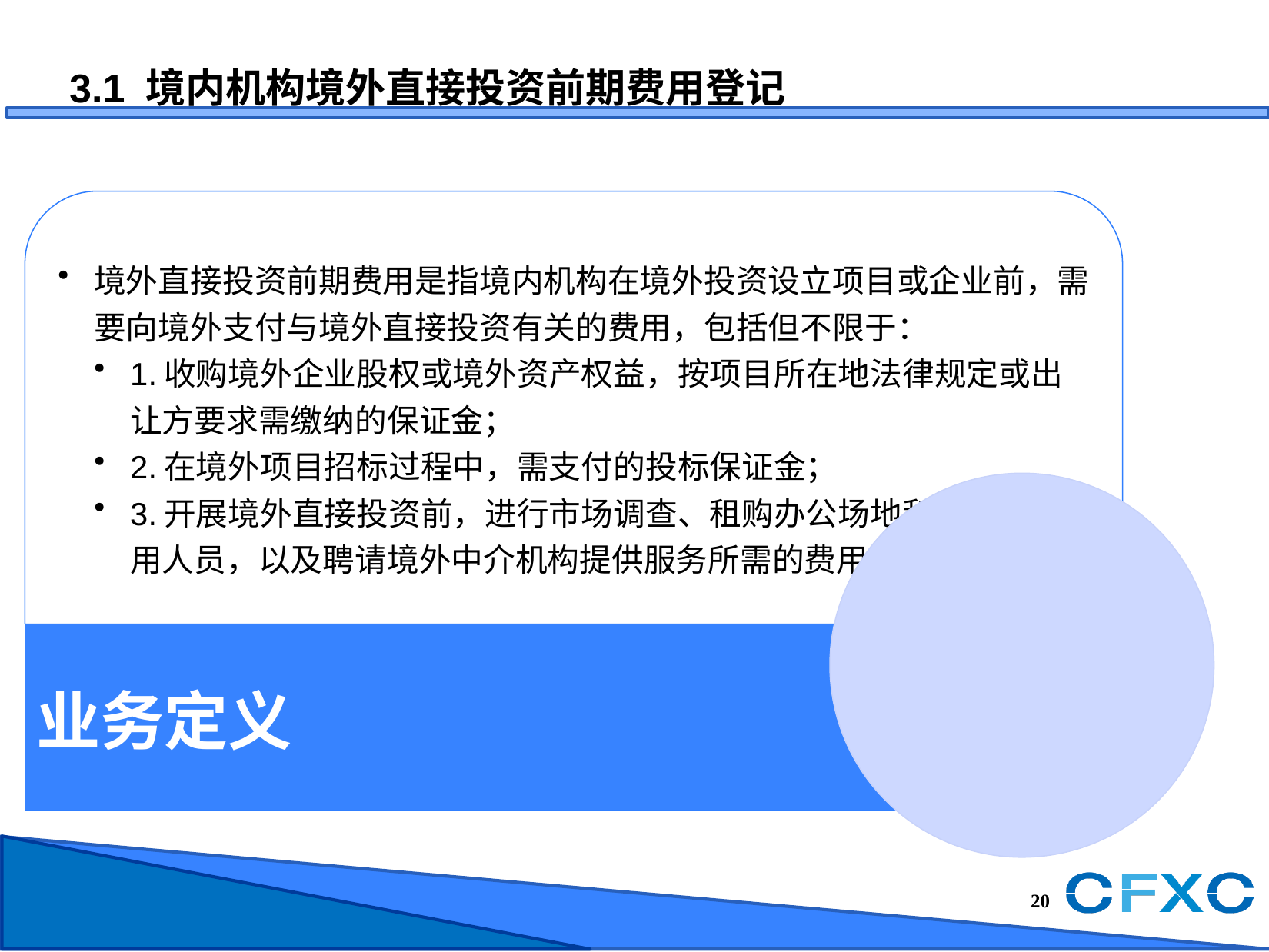

3.1 境内机构境外直接投资前期费用登记
业务定义
境外直接投资前期费用是指境内机构在境外投资设立项目或企业前，需要向境外支付与境外直接投资有关的费用，包括但不限于：
1.收购境外企业股权或境外资产权益，按项目所在地法律规定或出让方要求需缴纳的保证金；
2.在境外项目招标过程中，需支付的投标保证金；
3.开展境外直接投资前，进行市场调查、租购办公场地和设备、聘用人员，以及聘请境外中介机构提供服务所需的费用。
20